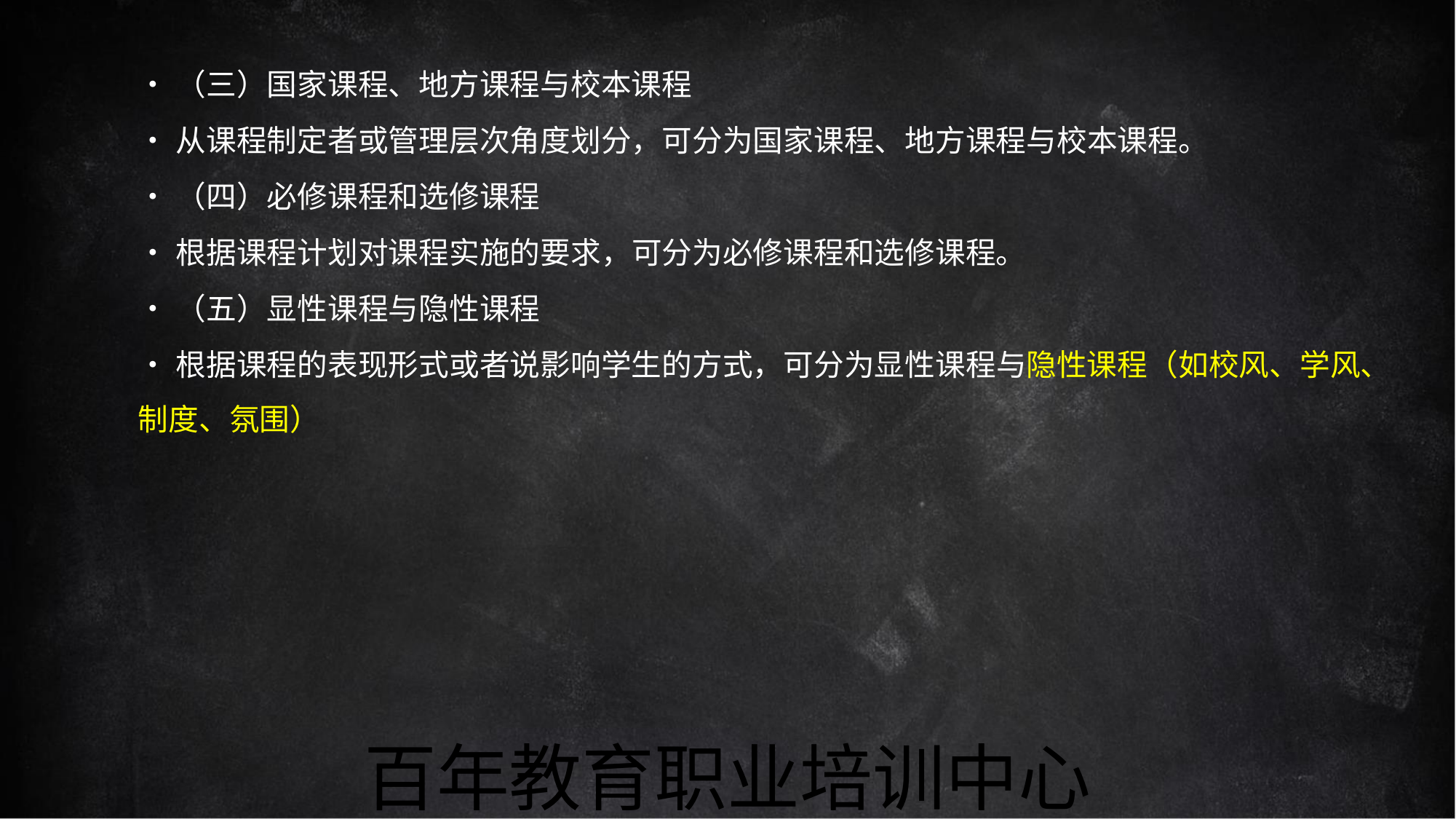

•（三）国家课程、地方课程与校本课程
•从课程制定者或管理层次角度划分，可分为国家课程、地方课程与校本课程。
•（四）必修课程和选修课程
•根据课程计划对课程实施的要求，可分为必修课程和选修课程。
•（五）显性课程与隐性课程
•根据课程的表现形式或者说影响学生的方式，可分为显性课程与隐性课程（如校风、学风、
制度、氛围）
百年教育职业培训中心